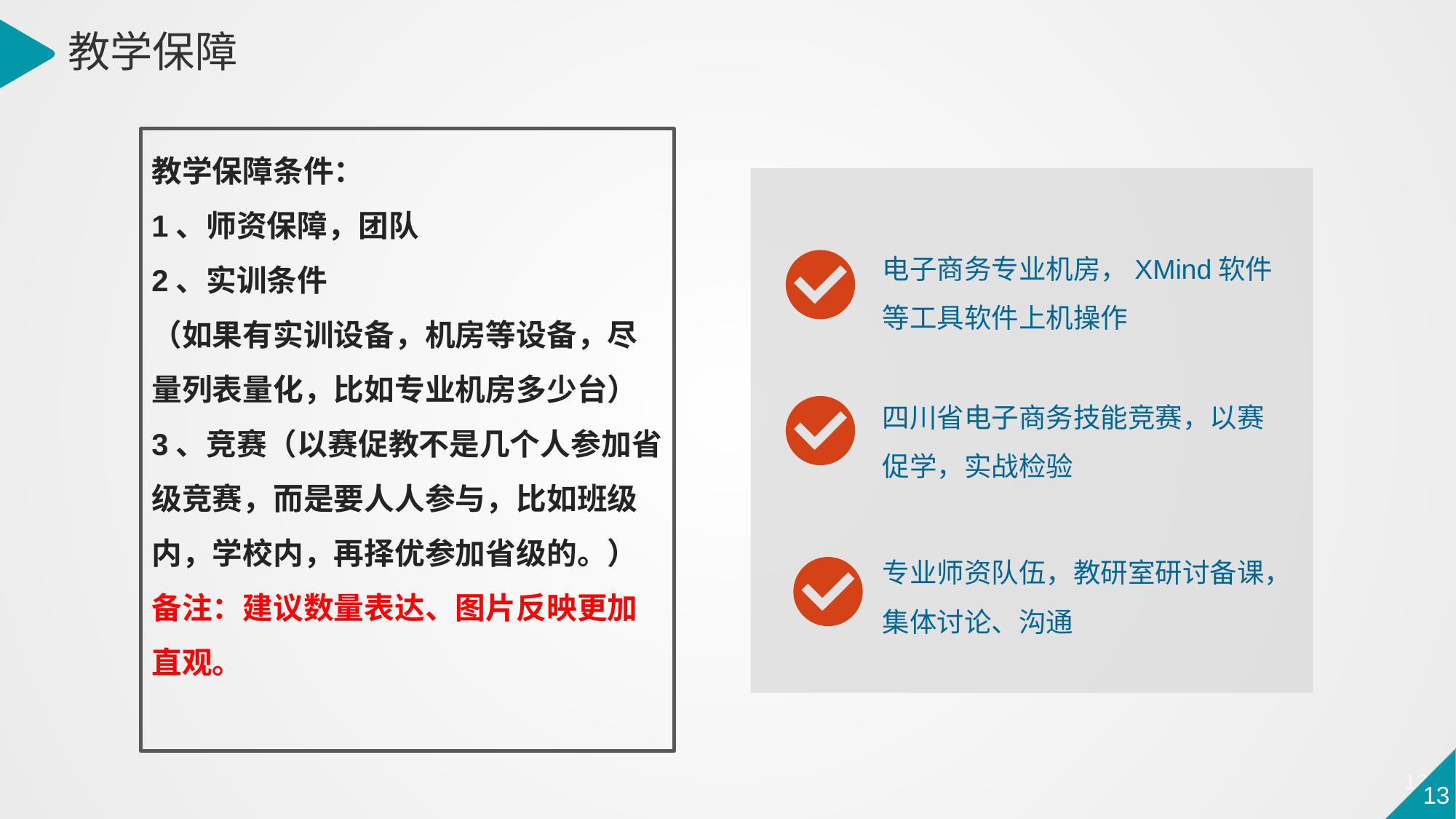

教学保障
教学保障条件：
1、师资保障，团队
2、实训条件
（如果有实训设备，机房等设备，尽量列表量化，比如专业机房多少台）
3、竞赛（以赛促教不是几个人参加省级竞赛，而是要人人参与，比如班级内，学校内，再择优参加省级的。）
备注：建议数量表达、图片反映更加直观。

电子商务专业机房，XMind软件等工具软件上机操作

四川省电子商务技能竞赛，以赛促学，实战检验

专业师资队伍，教研室研讨备课，集体讨论、沟通